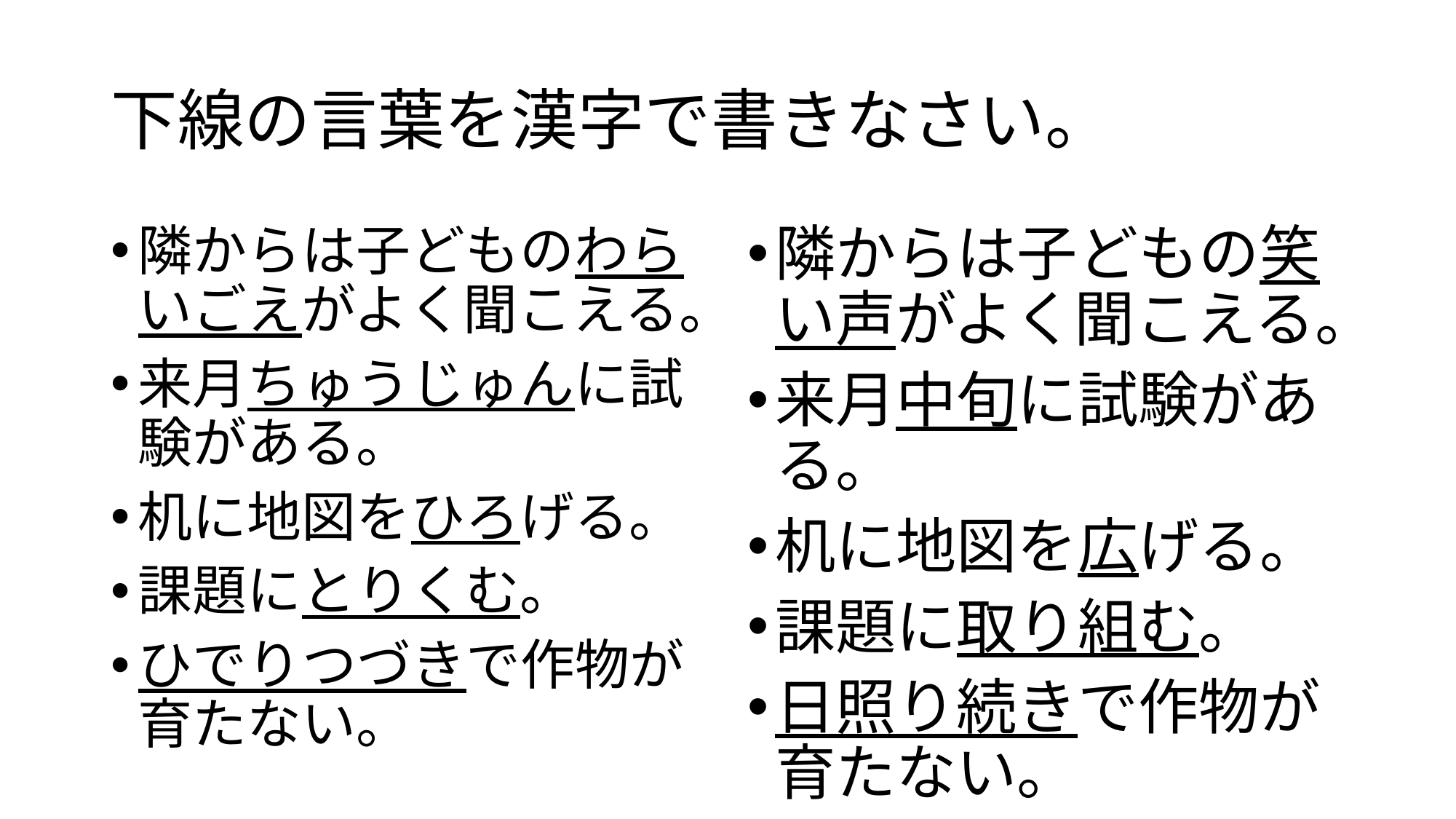

# 下線の言葉を漢字で書きなさい。
隣からは子どものわらいごえがよく聞こえる。
来月ちゅうじゅんに試験がある。
机に地図をひろげる。
課題にとりくむ。
ひでりつづきで作物が育たない。
隣からは子どもの笑い声がよく聞こえる。
来月中旬に試験がある。
机に地図を広げる。
課題に取り組む。
日照り続きで作物が育たない。